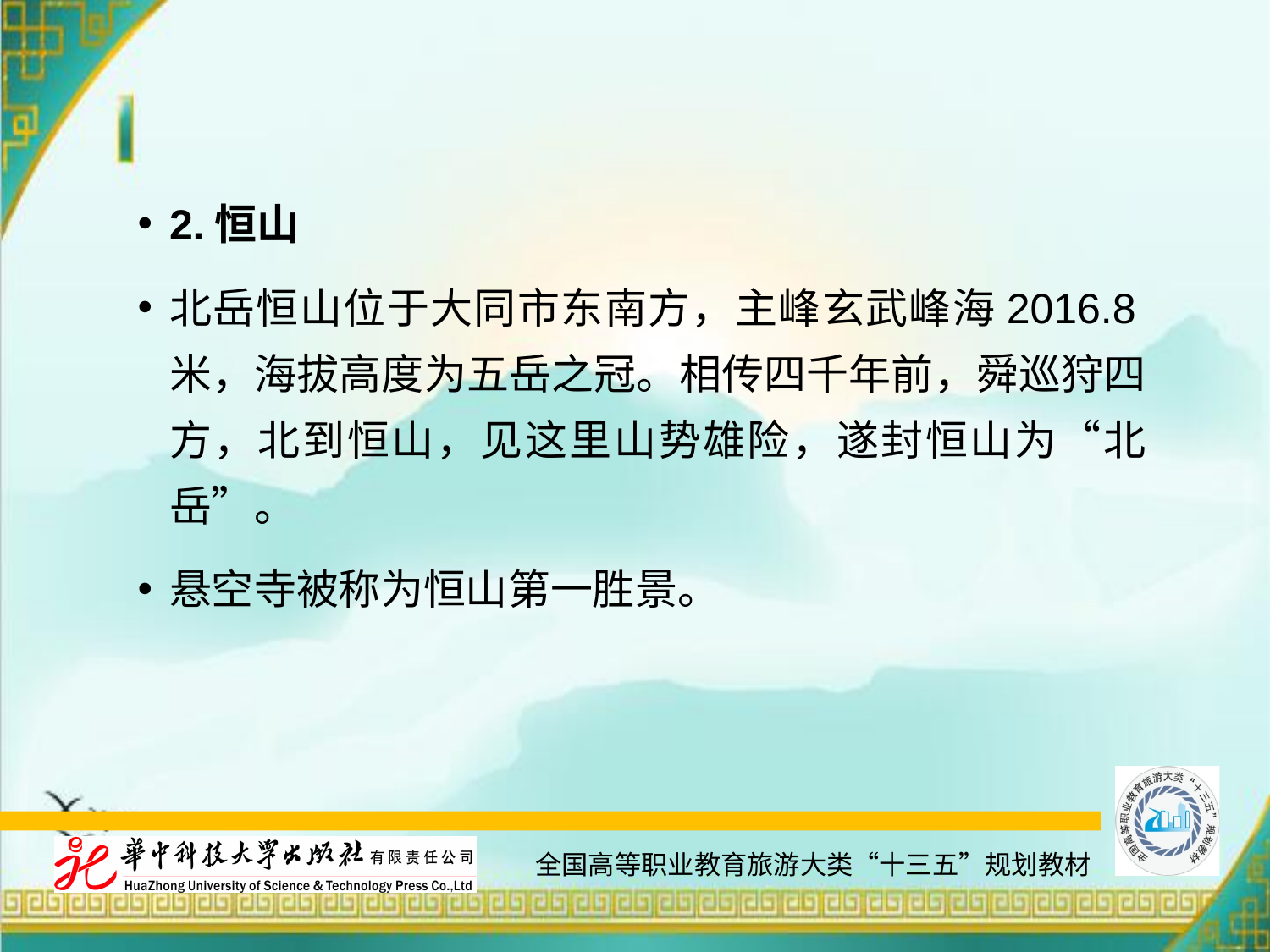

#
2.恒山
北岳恒山位于大同市东南方，主峰玄武峰海2016.8米，海拔高度为五岳之冠。相传四千年前，舜巡狩四方，北到恒山，见这里山势雄险，遂封恒山为“北岳”。
悬空寺被称为恒山第一胜景。